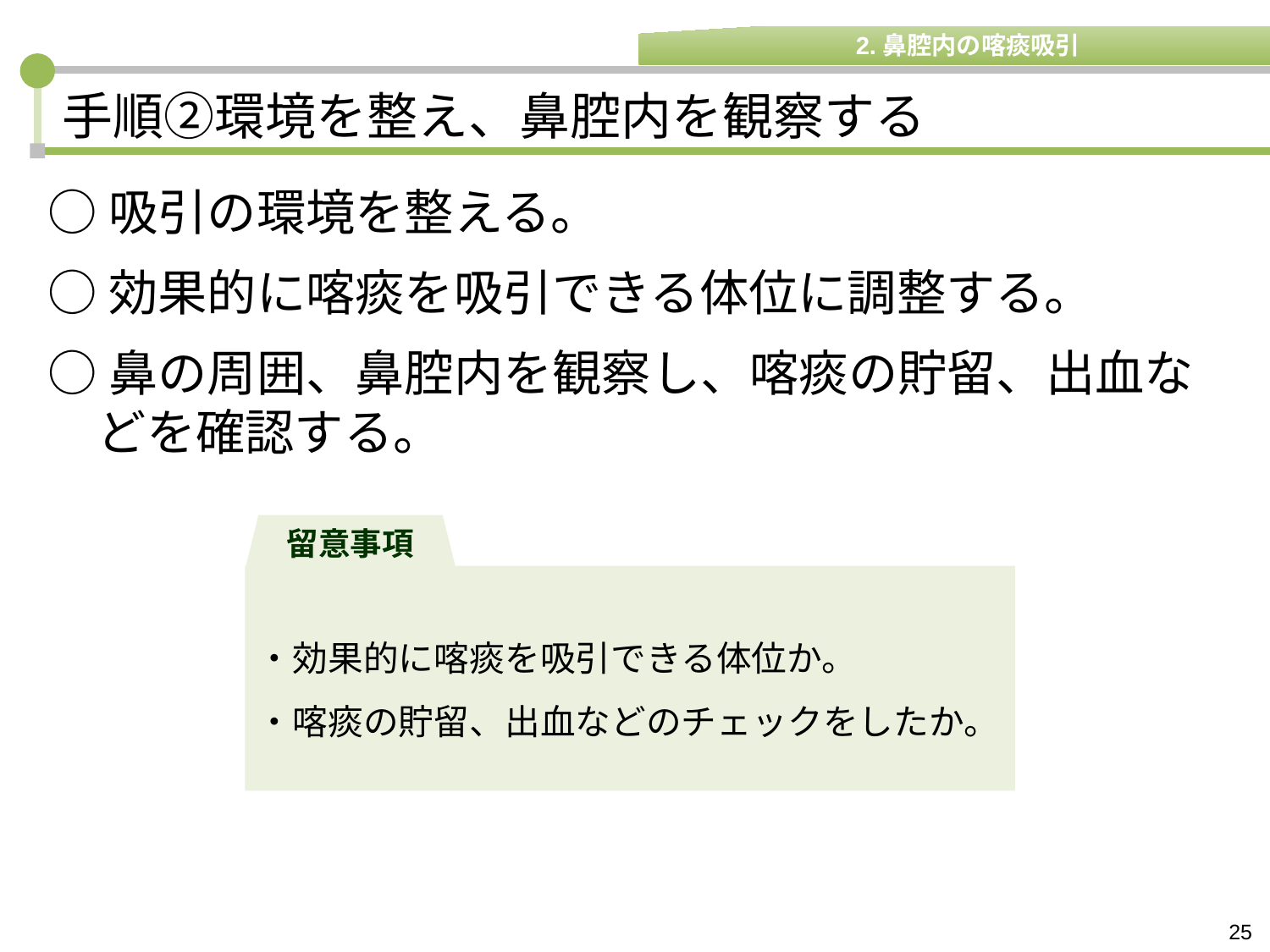

2.鼻腔内の喀痰吸引
# 手順②環境を整え、鼻腔内を観察する
○吸引の環境を整える。
○効果的に喀痰を吸引できる体位に調整する。
○鼻の周囲、鼻腔内を観察し、喀痰の貯留、出血などを確認する。
留意事項
・効果的に喀痰を吸引できる体位か。
・喀痰の貯留、出血などのチェックをしたか。
25